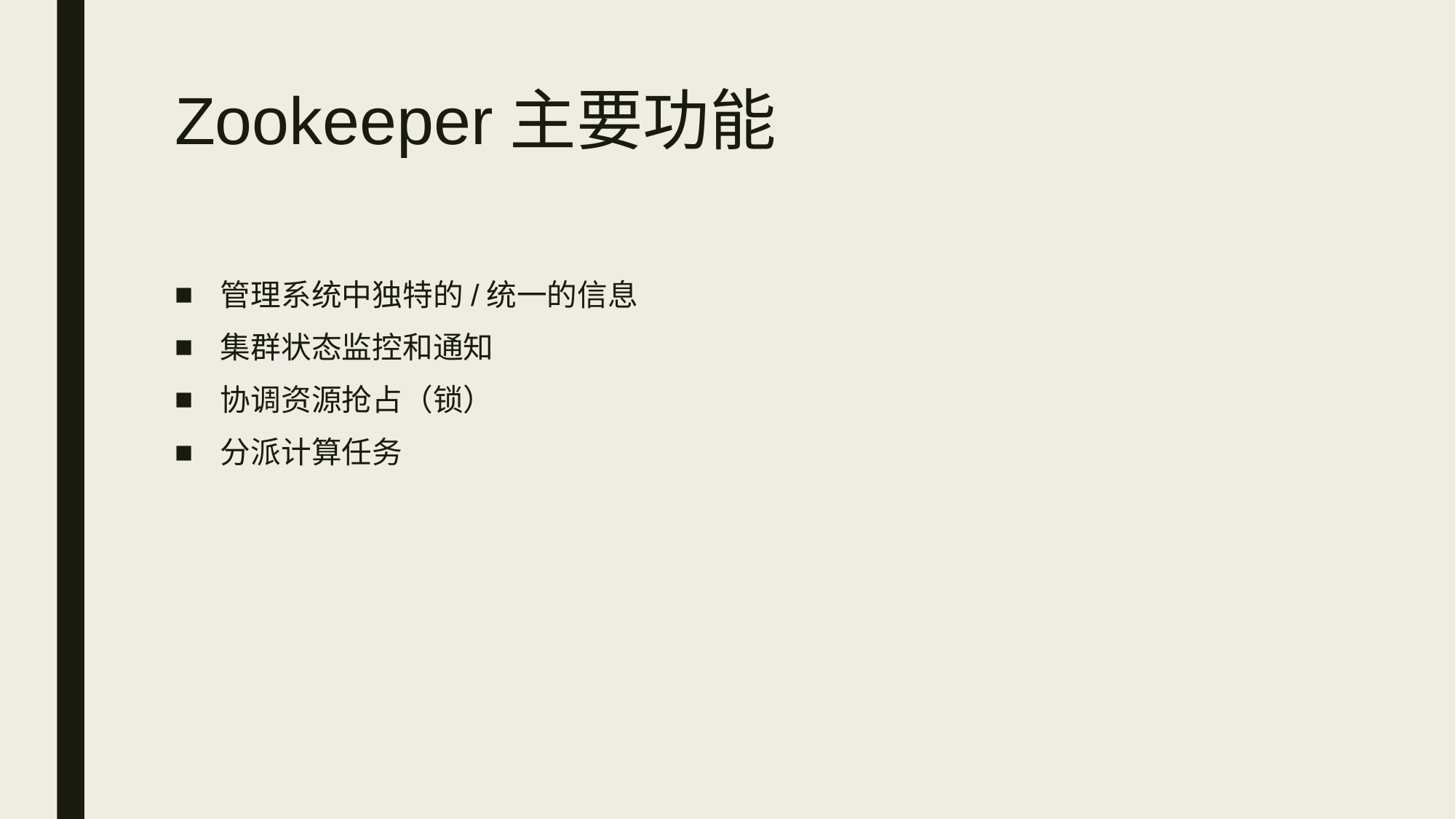

# Zookeeper主要功能
管理系统中独特的/统一的信息
集群状态监控和通知
协调资源抢占（锁）
分派计算任务